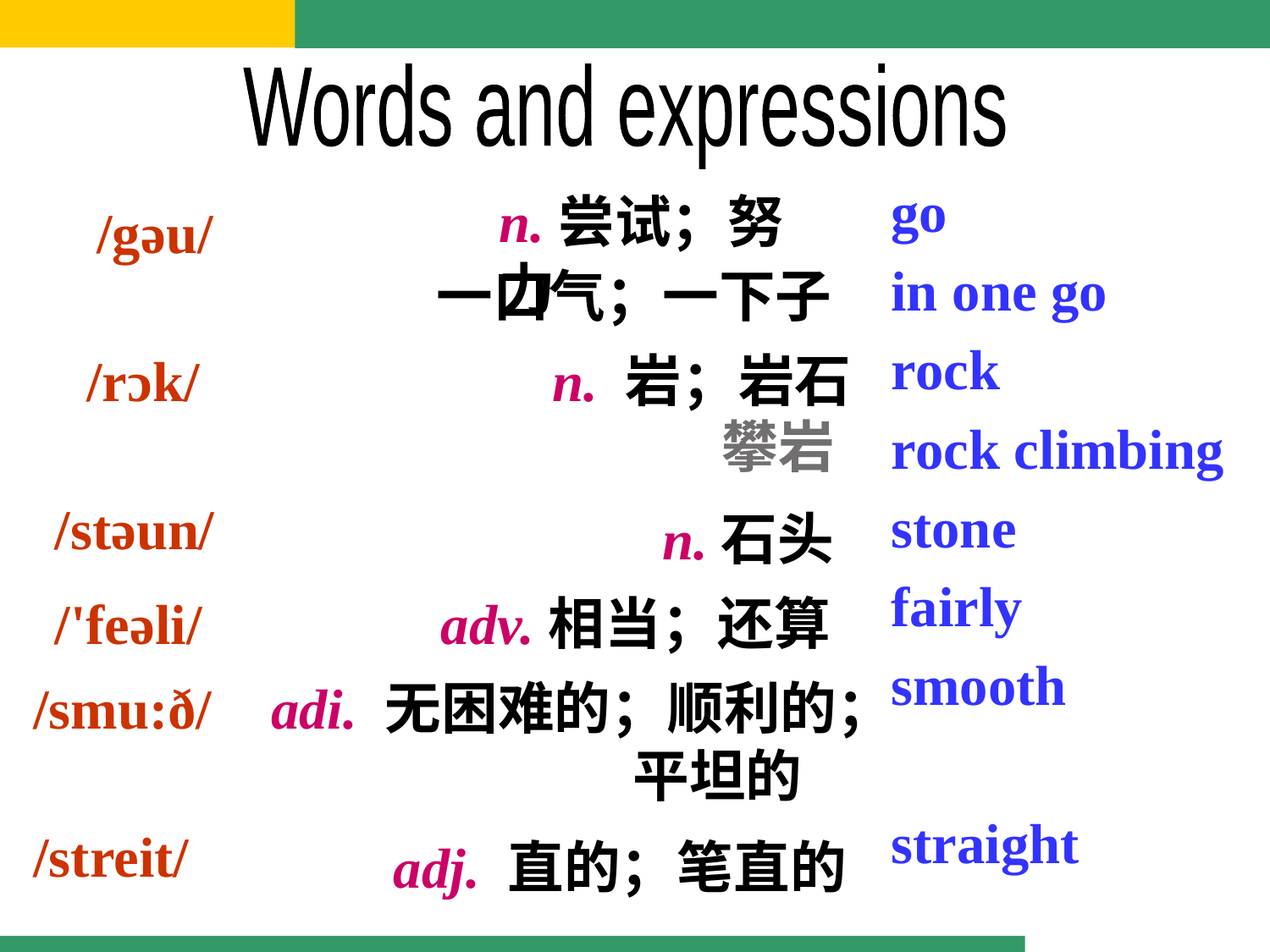

Words and expressions
go
in one go
rock
rock climbing
stone
fairly
smooth

straight
n.尝试；努力
/gəu/
一口气；一下子
/rɔk/
n. 岩；岩石
攀岩
/stəun/
n.石头
/'feəli/
adv.相当；还算
/smu:ð/
adi. 无困难的；顺利的；
                           平坦的
/streit/
adj. 直的；笔直的